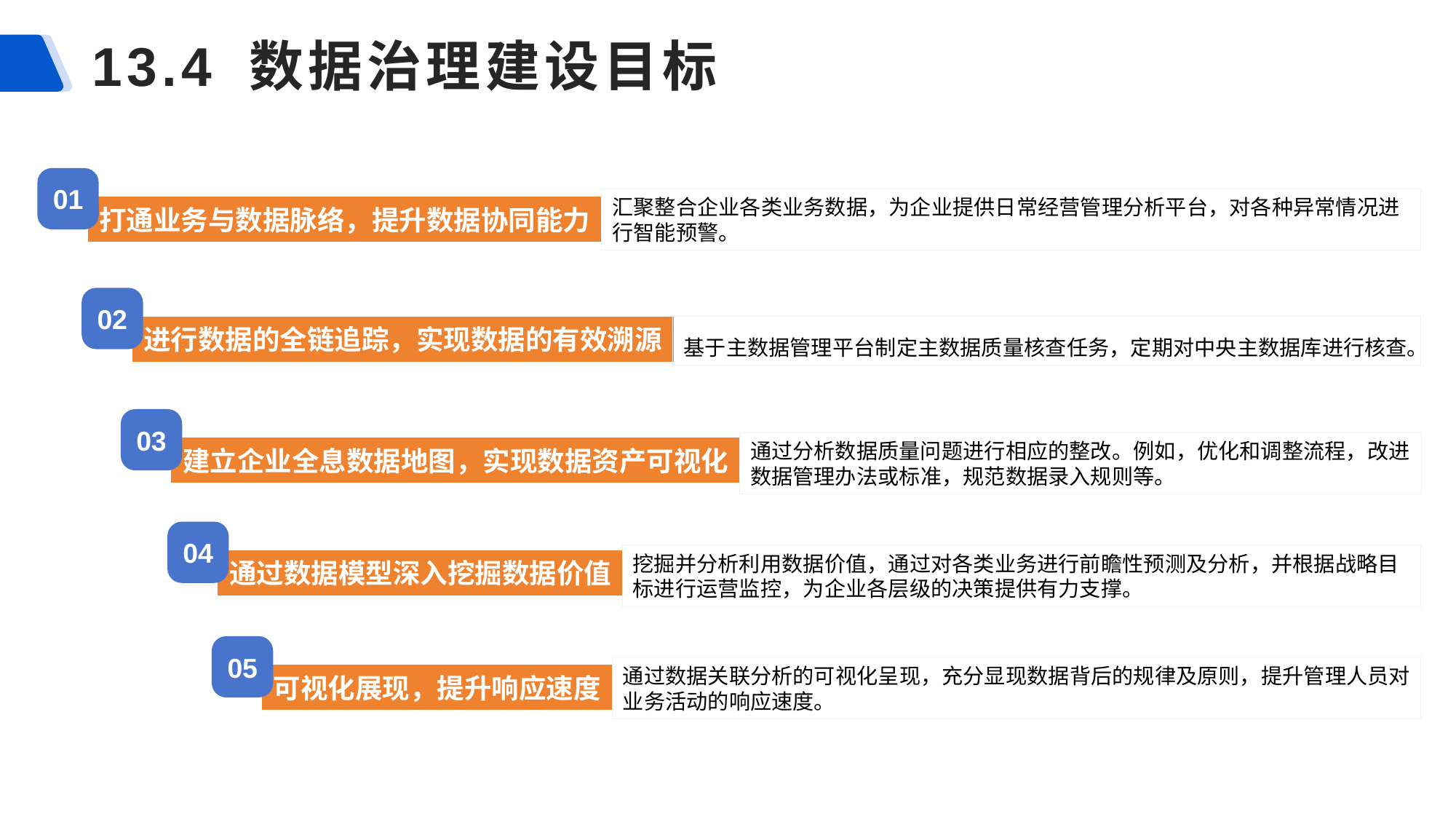

# 13.4 数据治理建设目标
01
打通业务与数据脉络，提升数据协同能力
汇聚整合企业各类业务数据，为企业提供日常经营管理分析平台，对各种异常情况进行智能预警。
02
进行数据的全链追踪，实现数据的有效溯源
基于主数据管理平台制定主数据质量核查任务，定期对中央主数据库进行核查。
03
建立企业全息数据地图，实现数据资产可视化
通过分析数据质量问题进行相应的整改。例如，优化和调整流程，改进数据管理办法或标准，规范数据录入规则等。
04
通过数据模型深入挖掘数据价值
挖掘并分析利用数据价值，通过对各类业务进行前瞻性预测及分析，并根据战略目标进行运营监控，为企业各层级的决策提供有力支撑。
05
可视化展现，提升响应速度
通过数据关联分析的可视化呈现，充分显现数据背后的规律及原则，提升管理人员对业务活动的响应速度。